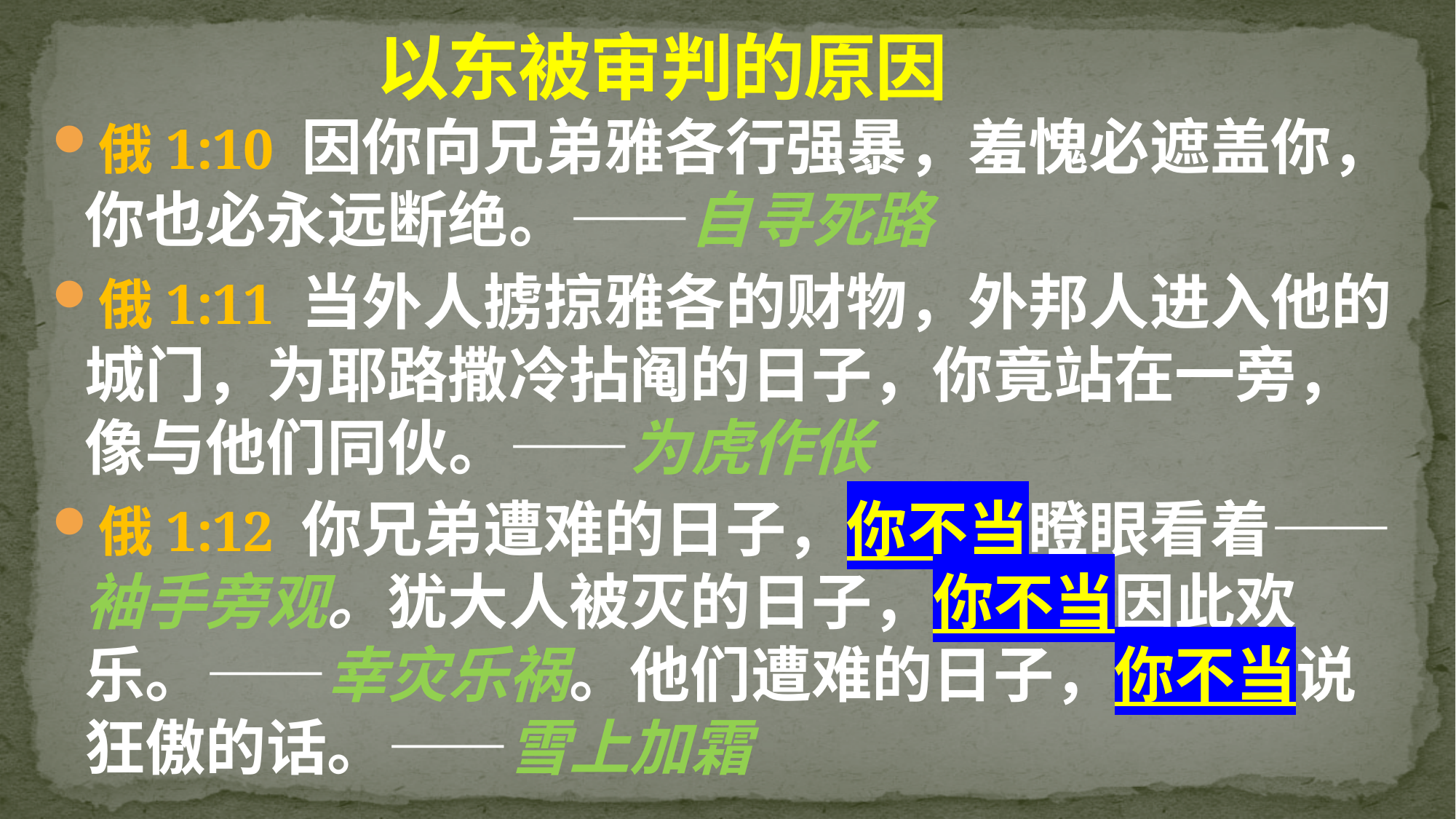

# 以东被审判的原因
俄1:10 因你向兄弟雅各行强暴，羞愧必遮盖你，你也必永远断绝。——自寻死路
俄1:11 当外人掳掠雅各的财物，外邦人进入他的城门，为耶路撒冷拈阄的日子，你竟站在一旁，像与他们同伙。——为虎作伥
俄1:12 你兄弟遭难的日子，你不当瞪眼看着——袖手旁观。犹大人被灭的日子，你不当因此欢乐。——幸灾乐祸。他们遭难的日子，你不当说狂傲的话。——雪上加霜